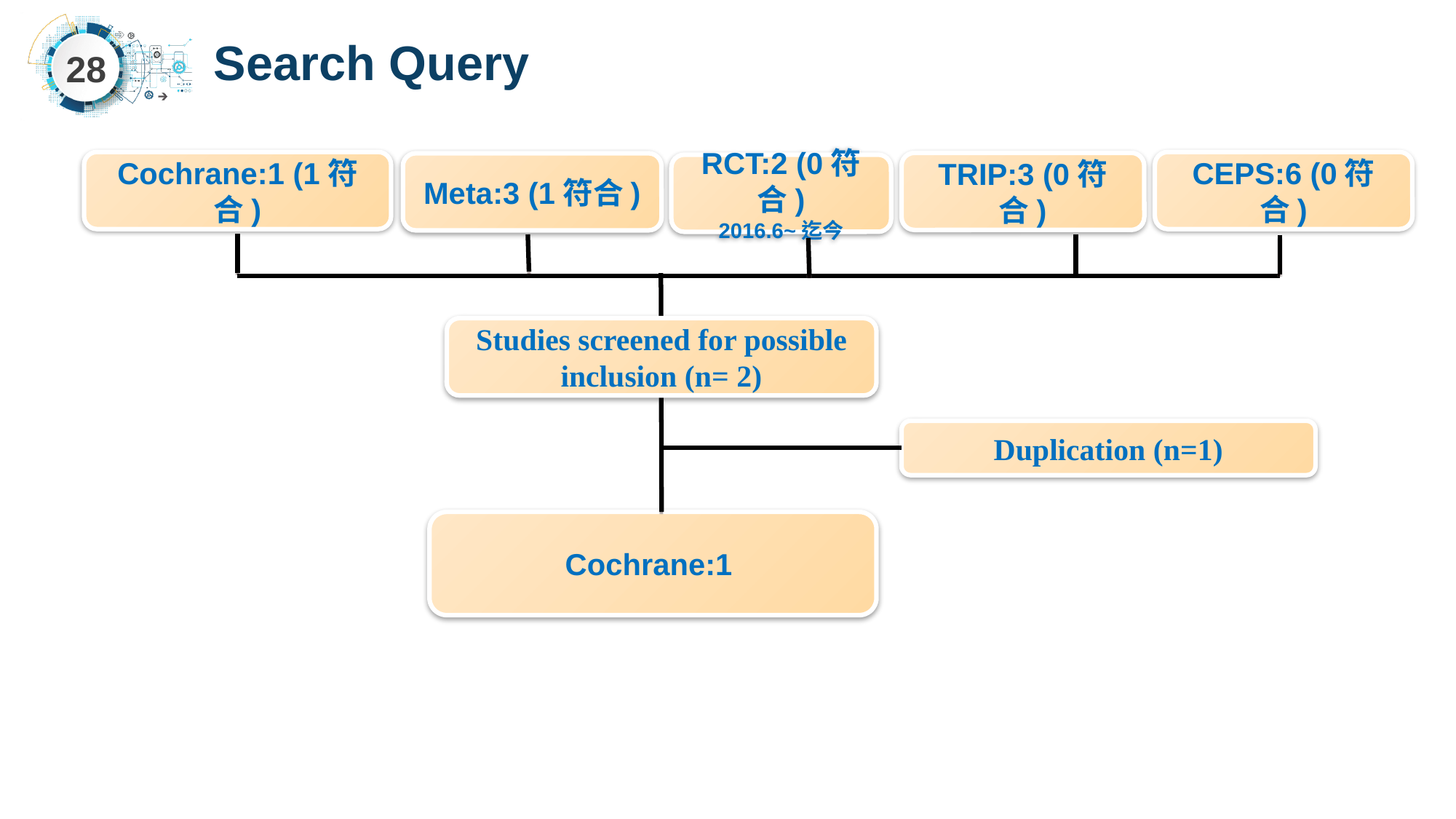

# Search Query
Cochrane:1 (1符合)
CEPS:6 (0符合)
TRIP:3 (0符合)
Meta:3 (1符合)
RCT:2 (0符合)
2016.6~迄今
Studies screened for possible inclusion (n= 2)
Duplication (n=1)
Cochrane:1